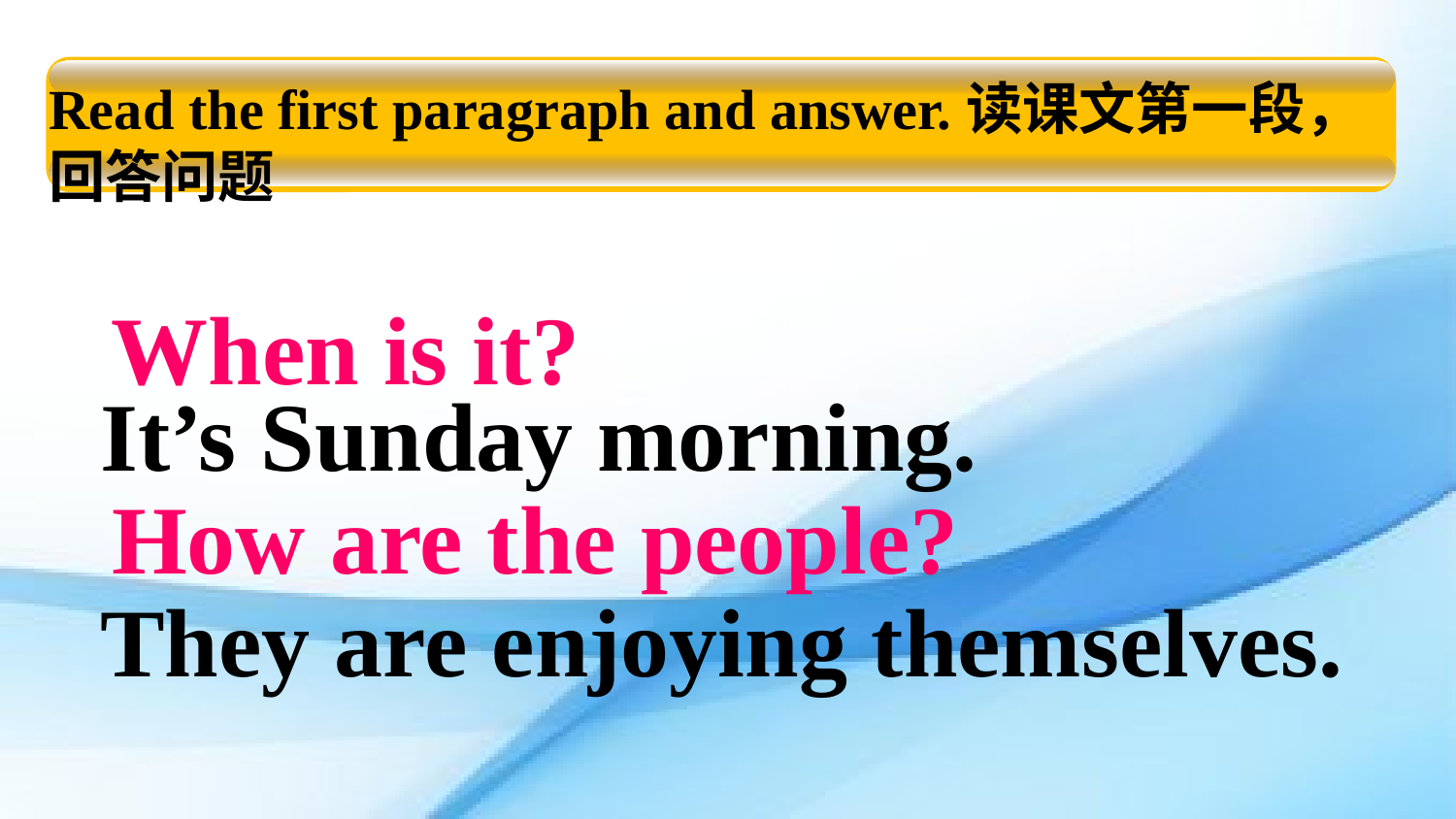

Read the first paragraph and answer.读课文第一段，
回答问题
When is it?
It’s Sunday morning.
How are the people?
They are enjoying themselves.